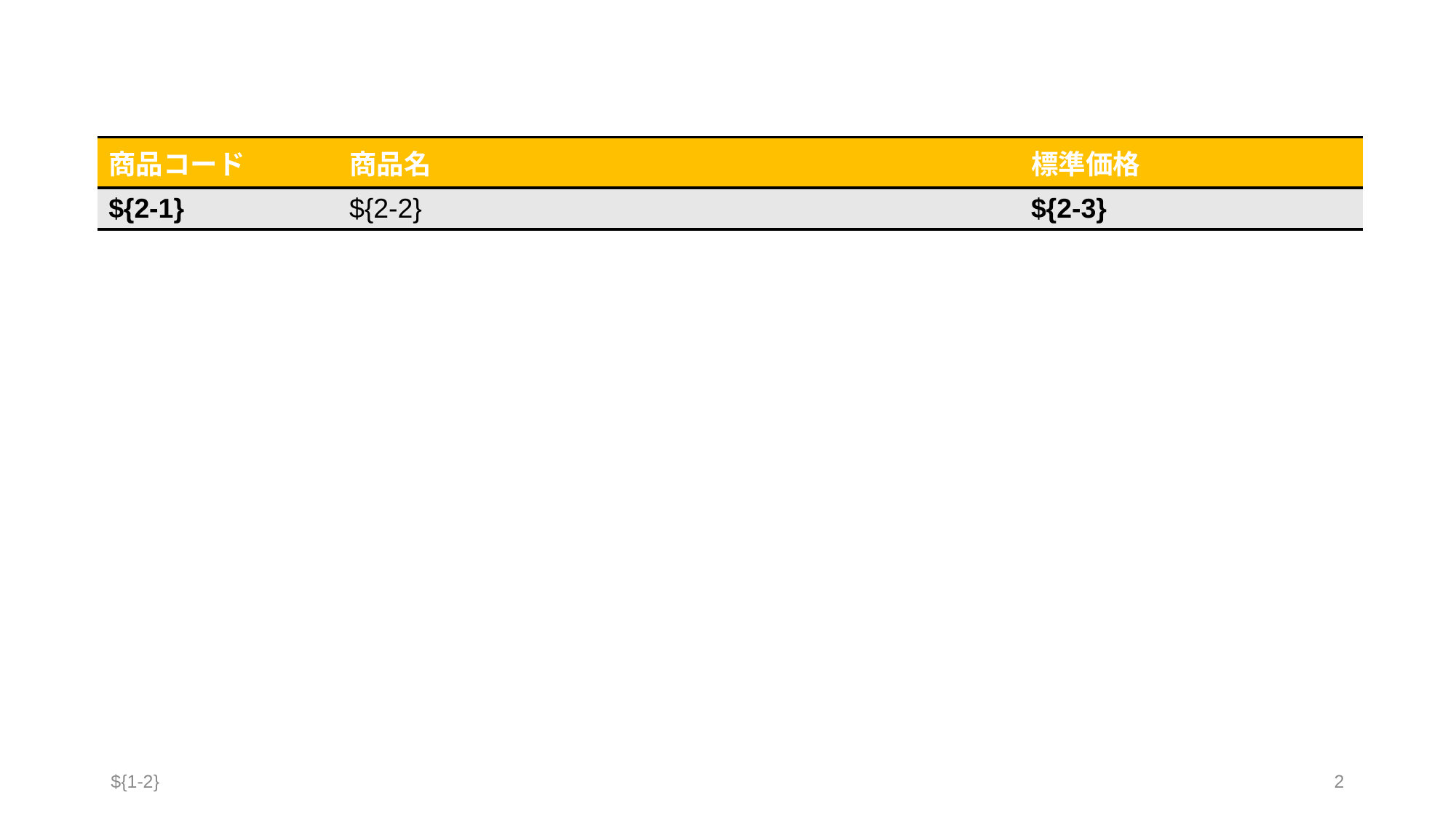

| 商品コード | 商品名 | 標準価格 |
| --- | --- | --- |
| ${2-1} | ${2-2} | ${2-3} |
${1-2}
2